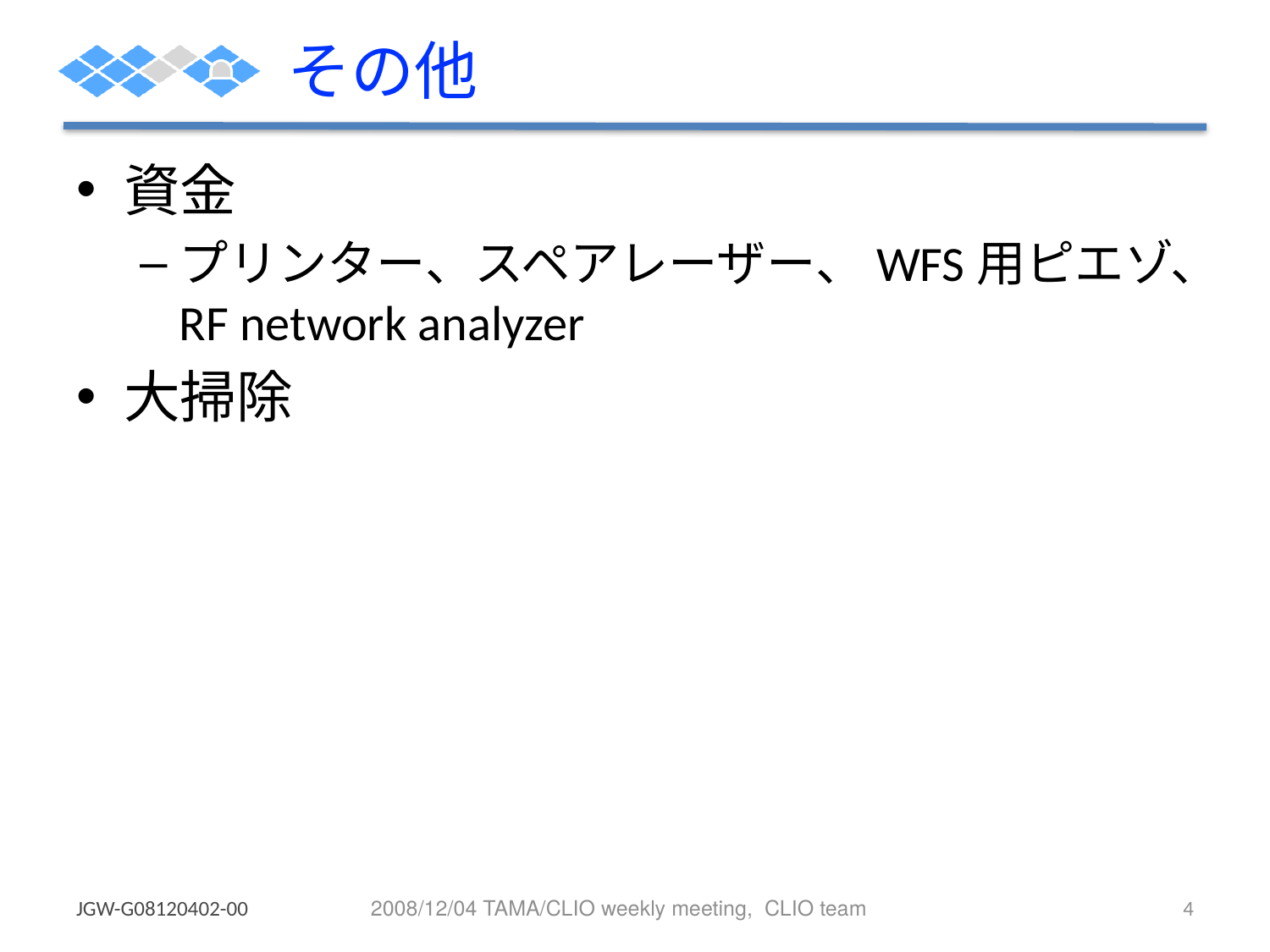

# その他
資金
プリンター、スペアレーザー、WFS用ピエゾ、RF network analyzer
大掃除
JGW-G08120402-00
2008/12/04 TAMA/CLIO weekly meeting,  CLIO team
4